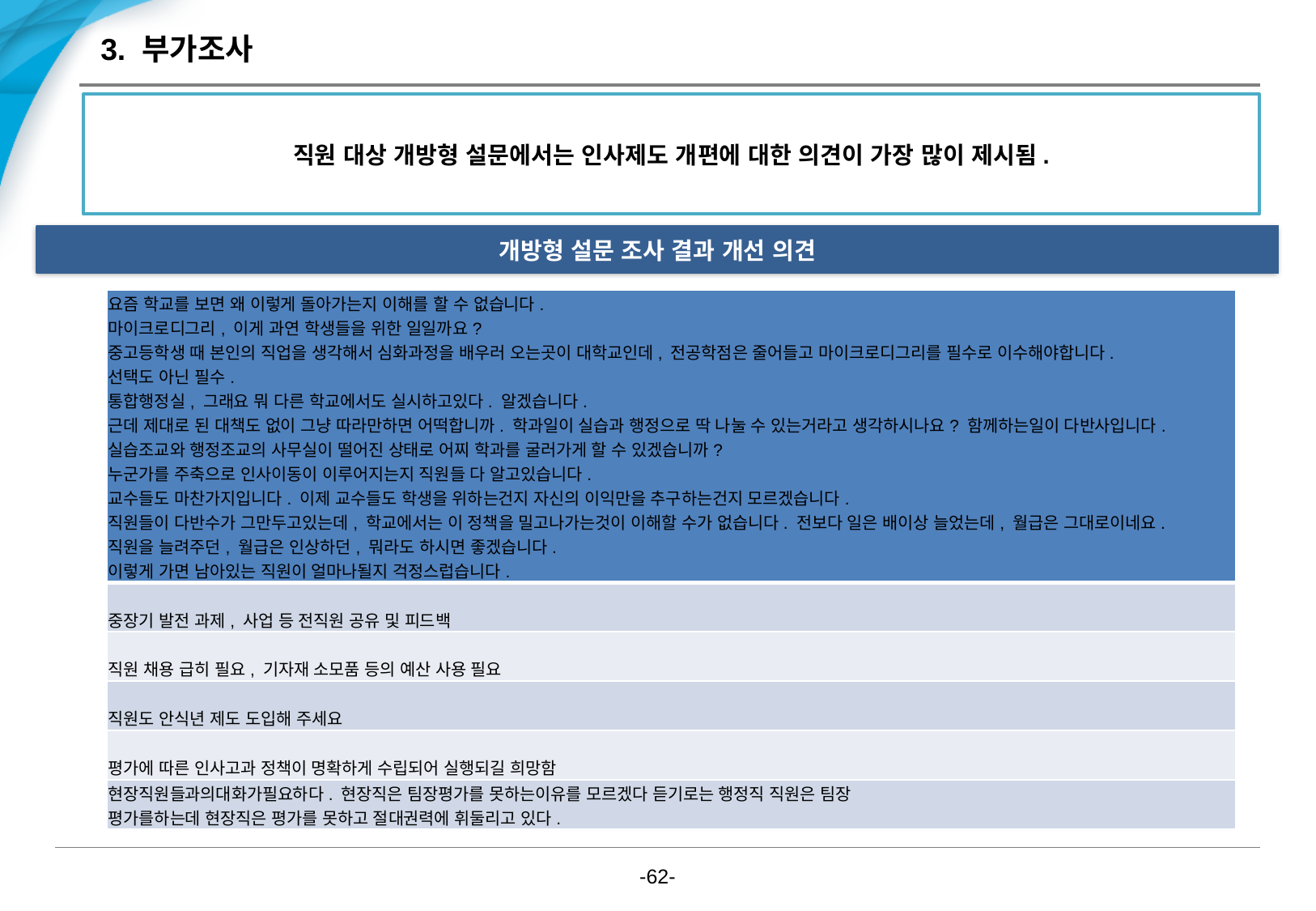

# 3. 부가조사

직원 대상 개방형 설문에서는 인사제도 개편에 대한 의견이 가장 많이 제시됨.
개방형 설문 조사 결과 개선 의견
| 요즘 학교를 보면 왜 이렇게 돌아가는지 이해를 할 수 없습니다. 마이크로디그리, 이게 과연 학생들을 위한 일일까요? 중고등학생 때 본인의 직업을 생각해서 심화과정을 배우러 오는곳이 대학교인데, 전공학점은 줄어들고 마이크로디그리를 필수로 이수해야합니다. 선택도 아닌 필수. 통합행정실, 그래요 뭐 다른 학교에서도 실시하고있다. 알겠습니다. 근데 제대로 된 대책도 없이 그냥 따라만하면 어떡합니까. 학과일이 실습과 행정으로 딱 나눌 수 있는거라고 생각하시나요? 함께하는일이 다반사입니다. 실습조교와 행정조교의 사무실이 떨어진 상태로 어찌 학과를 굴러가게 할 수 있겠습니까? 누군가를 주축으로 인사이동이 이루어지는지 직원들 다 알고있습니다. 교수들도 마찬가지입니다. 이제 교수들도 학생을 위하는건지 자신의 이익만을 추구하는건지 모르겠습니다. 직원들이 다반수가 그만두고있는데, 학교에서는 이 정책을 밀고나가는것이 이해할 수가 없습니다. 전보다 일은 배이상 늘었는데, 월급은 그대로이네요. 직원을 늘려주던, 월급은 인상하던, 뭐라도 하시면 좋겠습니다. 이렇게 가면 남아있는 직원이 얼마나될지 걱정스럽습니다. |
| --- |
| 중장기 발전 과제, 사업 등 전직원 공유 및 피드백 |
| 직원 채용 급히 필요, 기자재 소모품 등의 예산 사용 필요 |
| 직원도 안식년 제도 도입해 주세요 |
| 평가에 따른 인사고과 정책이 명확하게 수립되어 실행되길 희망함 |
| 현장직원들과의대화가필요하다. 현장직은 팀장평가를 못하는이유를 모르겠다 듣기로는 행정직 직원은 팀장 평가를하는데 현장직은 평가를 못하고 절대권력에 휘둘리고 있다. |
-62-